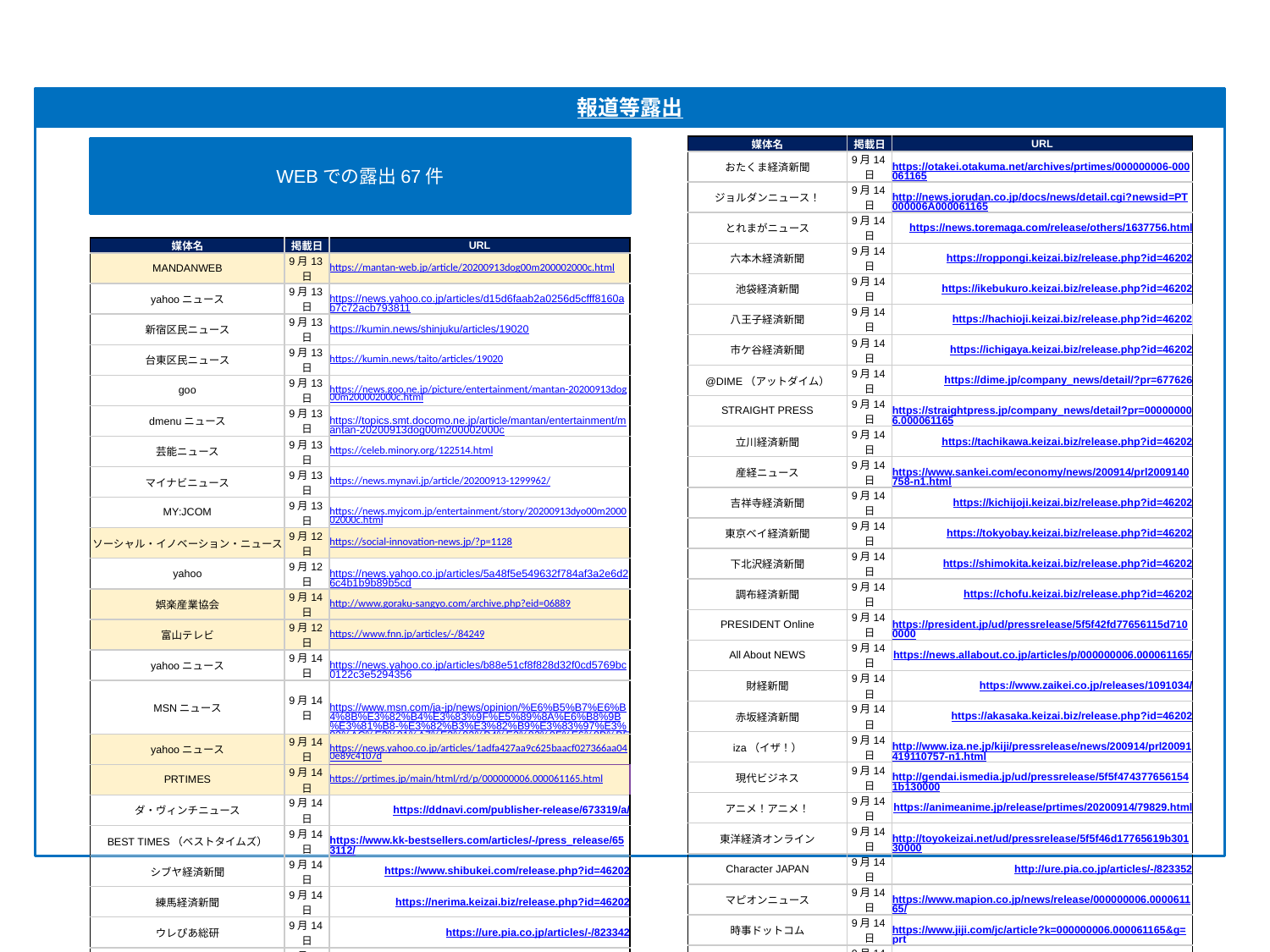

報道等露出
| 媒体名 | 掲載日 | URL |
| --- | --- | --- |
| おたくま経済新聞 | 9月14日 | https://otakei.otakuma.net/archives/prtimes/000000006-000061165 |
| ジョルダンニュース！ | 9月14日 | http://news.jorudan.co.jp/docs/news/detail.cgi?newsid=PT000006A000061165 |
| とれまがニュース | 9月14日 | https://news.toremaga.com/release/others/1637756.html |
| 六本木経済新聞 | 9月14日 | https://roppongi.keizai.biz/release.php?id=46202 |
| 池袋経済新聞 | 9月14日 | https://ikebukuro.keizai.biz/release.php?id=46202 |
| 八王子経済新聞 | 9月14日 | https://hachioji.keizai.biz/release.php?id=46202 |
| 市ケ谷経済新聞 | 9月14日 | https://ichigaya.keizai.biz/release.php?id=46202 |
| @DIME（アットダイム） | 9月14日 | https://dime.jp/company\_news/detail/?pr=677626 |
| STRAIGHT PRESS | 9月14日 | https://straightpress.jp/company\_news/detail?pr=000000006.000061165 |
| 立川経済新聞 | 9月14日 | https://tachikawa.keizai.biz/release.php?id=46202 |
| 産経ニュース | 9月14日 | https://www.sankei.com/economy/news/200914/prl2009140758-n1.html |
| 吉祥寺経済新聞 | 9月14日 | https://kichijoji.keizai.biz/release.php?id=46202 |
| 東京ベイ経済新聞 | 9月14日 | https://tokyobay.keizai.biz/release.php?id=46202 |
| 下北沢経済新聞 | 9月14日 | https://shimokita.keizai.biz/release.php?id=46202 |
| 調布経済新聞 | 9月14日 | https://chofu.keizai.biz/release.php?id=46202 |
| PRESIDENT Online | 9月14日 | https://president.jp/ud/pressrelease/5f5f42fd77656115d7100000 |
| All About NEWS | 9月14日 | https://news.allabout.co.jp/articles/p/000000006.000061165/ |
| 財経新聞 | 9月14日 | https://www.zaikei.co.jp/releases/1091034/ |
| 赤坂経済新聞 | 9月14日 | https://akasaka.keizai.biz/release.php?id=46202 |
| iza（イザ！） | 9月14日 | http://www.iza.ne.jp/kiji/pressrelease/news/200914/prl20091419110757-n1.html |
| 現代ビジネス | 9月14日 | http://gendai.ismedia.jp/ud/pressrelease/5f5f4743776561541b130000 |
| アニメ！アニメ！ | 9月14日 | https://animeanime.jp/release/prtimes/20200914/79829.html |
| 東洋経済オンライン | 9月14日 | http://toyokeizai.net/ud/pressrelease/5f5f46d17765619b30130000 |
| Character JAPAN | 9月14日 | http://ure.pia.co.jp/articles/-/823352 |
| マピオンニュース | 9月14日 | https://www.mapion.co.jp/news/release/000000006.000061165/ |
| 時事ドットコム | 9月14日 | https://www.jiji.com/jc/article?k=000000006.000061165&g=prt |
| JBpress（日本ビジネスプレス） | 9月14日 | https://jbpress.ismedia.jp/ud/pressrelease/5f5f42f67765619df8100000 |
| 高円寺経済新聞 | 9月14日 | https://koenji.keizai.biz/release.php?id=46202 |
| BIGLOBEニュース | 9月14日 | https://news.biglobe.ne.jp/economy/0914/prt\_200914\_8657215451.html |
| NewsCafe | 9月14日 | https://www.newscafe.ne.jp/release/prtimes2/20200914/543217.html |
| インサイド | 9月14日 | https://www.inside-games.jp/release/prtimes/20200914/81280.html |
| 中野経済新聞 | 9月14日 | https://nakano.keizai.biz/release.php?id=46202 |
| エキサイトニュース | 9月14日 | https://www.excite.co.jp/news/article/Prtimes\_2020-09-14-61165-6/ |
| Infoseekニュース | 9月14日 | https://news.infoseek.co.jp/article/prtimes\_000000006\_000061165/ |
| Game Spark | 9月14日 | https://www.gamespark.jp/release/prtimes/20200914/81277.html |
| ニコニコニュース | 9月14日 | http://news.nicovideo.jp/watch/nw8101458 |
| 朝日新聞デジタル＆M | 9月14日 | https://www.asahi.com/and\_M/pressrelease/pre\_16249786/ |
WEBでの露出67件
| 媒体名 | 掲載日 | URL |
| --- | --- | --- |
| MANDANWEB | 9月13日 | https://mantan-web.jp/article/20200913dog00m200002000c.html |
| yahooニュース | 9月13日 | https://news.yahoo.co.jp/articles/d15d6faab2a0256d5cfff8160ab7c72acb793811 |
| 新宿区民ニュース | 9月13日 | https://kumin.news/shinjuku/articles/19020 |
| 台東区民ニュース | 9月13日 | https://kumin.news/taito/articles/19020 |
| goo | 9月13日 | https://news.goo.ne.jp/picture/entertainment/mantan-20200913dog00m200002000c.html |
| dmenuニュース | 9月13日 | https://topics.smt.docomo.ne.jp/article/mantan/entertainment/mantan-20200913dog00m200002000c |
| 芸能ニュース | 9月13日 | https://celeb.minory.org/122514.html |
| マイナビニュース | 9月13日 | https://news.mynavi.jp/article/20200913-1299962/ |
| MY:JCOM | 9月13日 | https://news.myjcom.jp/entertainment/story/20200913dyo00m200002000c.html |
| ソーシャル・イノベーション・ニュース | 9月12日 | https://social-innovation-news.jp/?p=1128 |
| yahoo | 9月12日 | https://news.yahoo.co.jp/articles/5a48f5e549632f784af3a2e6d26c4b1b9b89b5cd |
| 娯楽産業協会 | 9月14日 | http://www.goraku-sangyo.com/archive.php?eid=06889 |
| 富山テレビ | 9月12日 | https://www.fnn.jp/articles/-/84249 |
| yahooニュース | 9月14日 | https://news.yahoo.co.jp/articles/b88e51cf8f828d32f0cd5769bc0122c3e5294356 |
| MSNニュース | 9月14日 | https://www.msn.com/ja-jp/news/opinion/%E6%B5%B7%E6%B4%8B%E3%82%B4%E3%83%9F%E5%89%8A%E6%B8%9B%E3%81%B8-%E3%82%B3%E3%82%B9%E3%83%97%E3%83%AC%E3%81%A7%E3%82%B4%E3%83%9F%E6%8B%BE%E3%81%84/ar-BB18XHiu |
| yahooニュース | 9月14日 | https://news.yahoo.co.jp/articles/1adfa427aa9c625baacf027366aa040e89c4107d |
| PRTIMES | 9月14日 | https://prtimes.jp/main/html/rd/p/000000006.000061165.html |
| ダ・ヴィンチニュース | 9月14日 | https://ddnavi.com/publisher-release/673319/a/ |
| BEST TIMES（ベストタイムズ） | 9月14日 | https://www.kk-bestsellers.com/articles/-/press\_release/653112/ |
| シブヤ経済新聞 | 9月14日 | https://www.shibukei.com/release.php?id=46202 |
| 練馬経済新聞 | 9月14日 | https://nerima.keizai.biz/release.php?id=46202 |
| ウレぴあ総研 | 9月14日 | https://ure.pia.co.jp/articles/-/823342 |
| 品川経済新聞 | 9月14日 | https://shinagawa.keizai.biz/release.php?id=46202 |
| 日本橋経済新聞 | 9月14日 | https://nihombashi.keizai.biz/release.php?id=46202 |
| 新宿経済新聞 | 9月14日 | https://shinjuku.keizai.biz/release.php?id=46202 |
| ORICON NEWS | 9月14日 | https://www.oricon.co.jp/pressrelease/717043/ |
| アキバ経済新聞 | 9月14日 | https://akiba.keizai.biz/release.php?id=46202 |
| BtoBプラットフォーム | 9月14日 | https://b2b-ch.infomart.co.jp/news/search/../detail.page?IMNEWS4=2156581 |
| 銀座経済新聞 | 9月14日 | https://ginza.keizai.biz/release.php?id=46202 |
| 自由が丘経済新聞 | 9月14日 | https://jiyugaoka.keizai.biz/release.php?id=46202 |